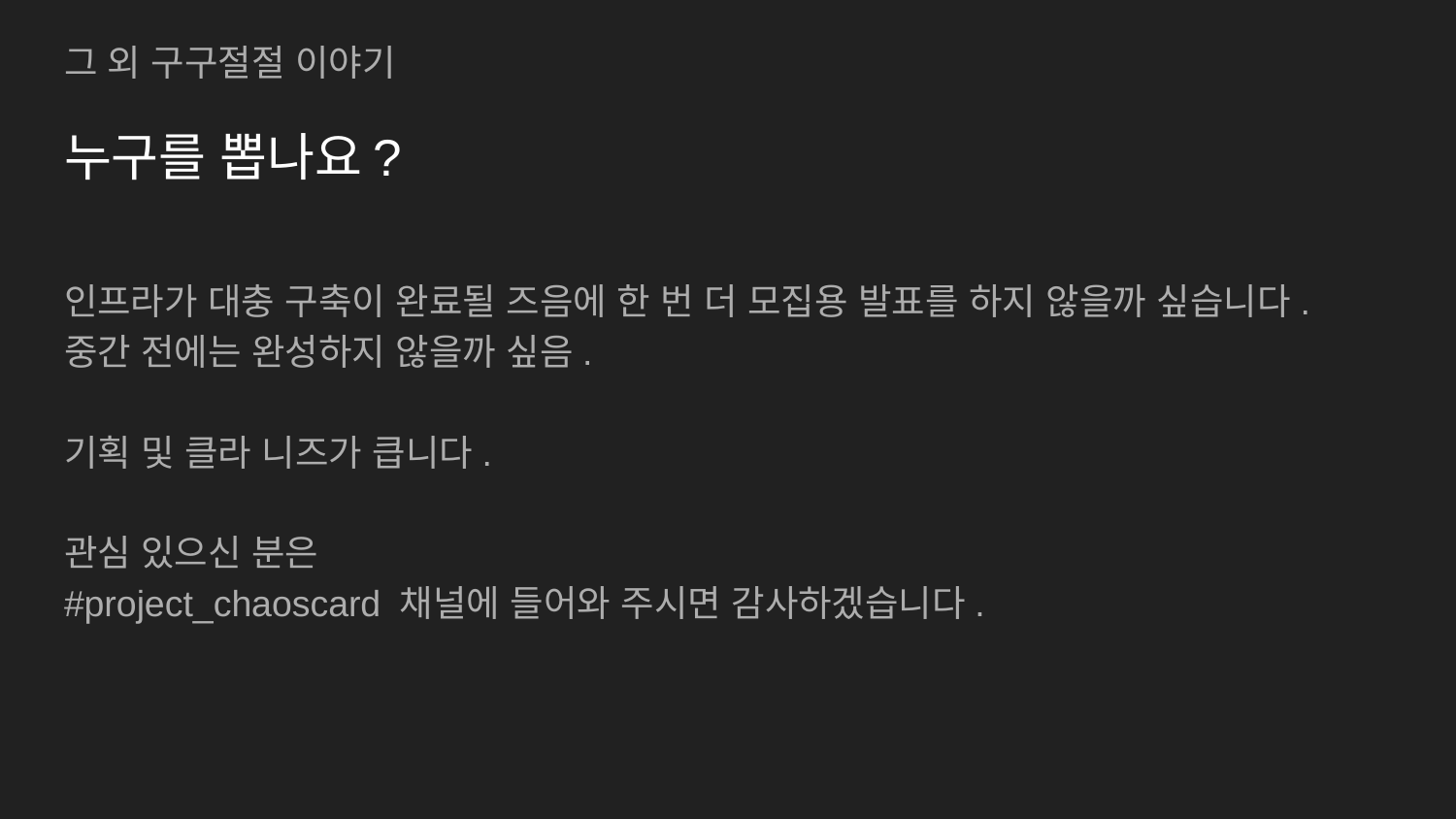

그 외 구구절절 이야기
# 누구를 뽑나요?
인프라가 대충 구축이 완료될 즈음에 한 번 더 모집용 발표를 하지 않을까 싶습니다.
중간 전에는 완성하지 않을까 싶음.

기획 및 클라 니즈가 큽니다.

관심 있으신 분은
#project_chaoscard 채널에 들어와 주시면 감사하겠습니다.